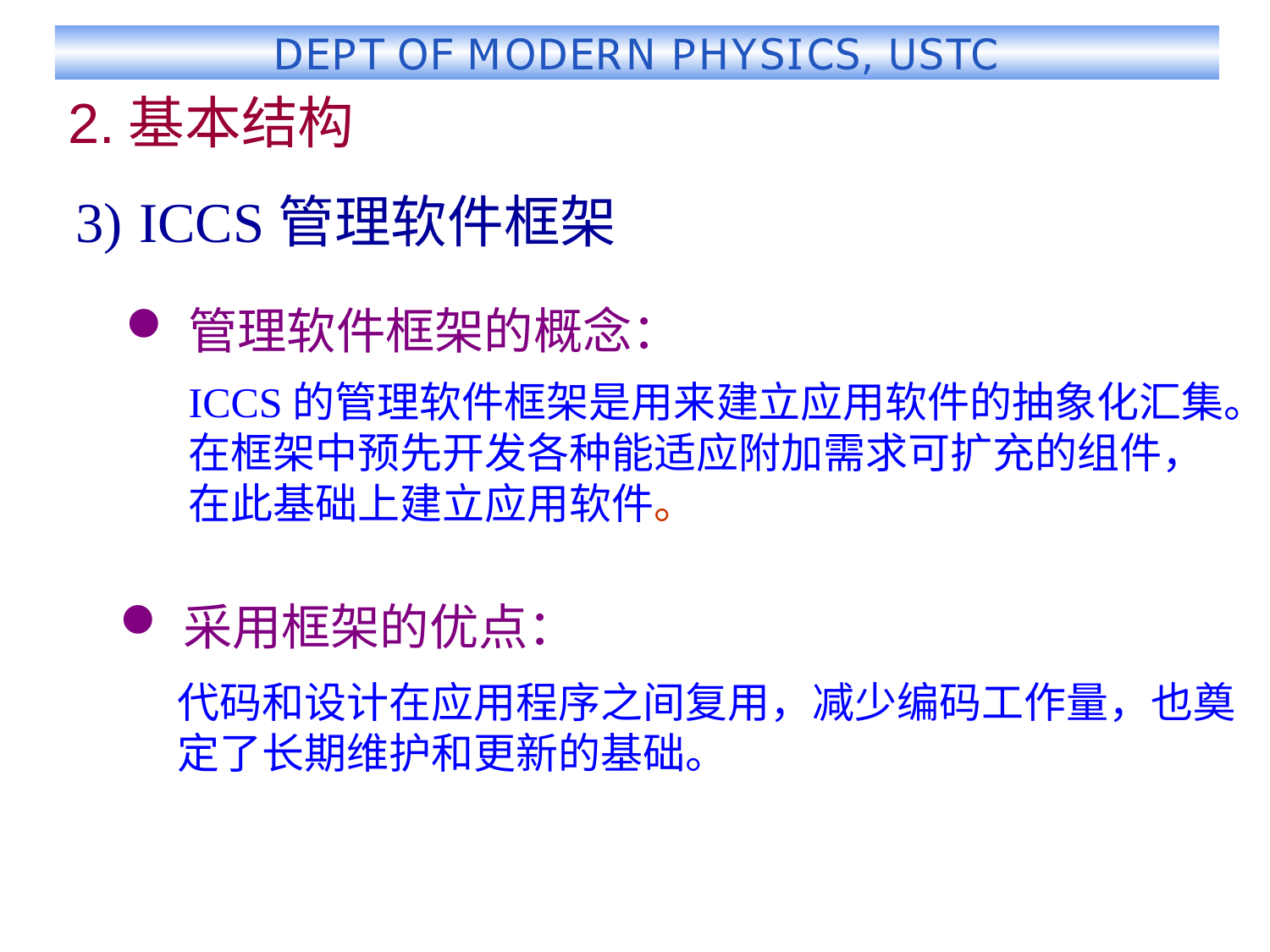

# 2.基本结构
ICCS管理软件框架
管理软件框架的概念：
ICCS的管理软件框架是用来建立应用软件的抽象化汇集。在框架中预先开发各种能适应附加需求可扩充的组件，在此基础上建立应用软件。
采用框架的优点：
代码和设计在应用程序之间复用，减少编码工作量，也奠定了长期维护和更新的基础。